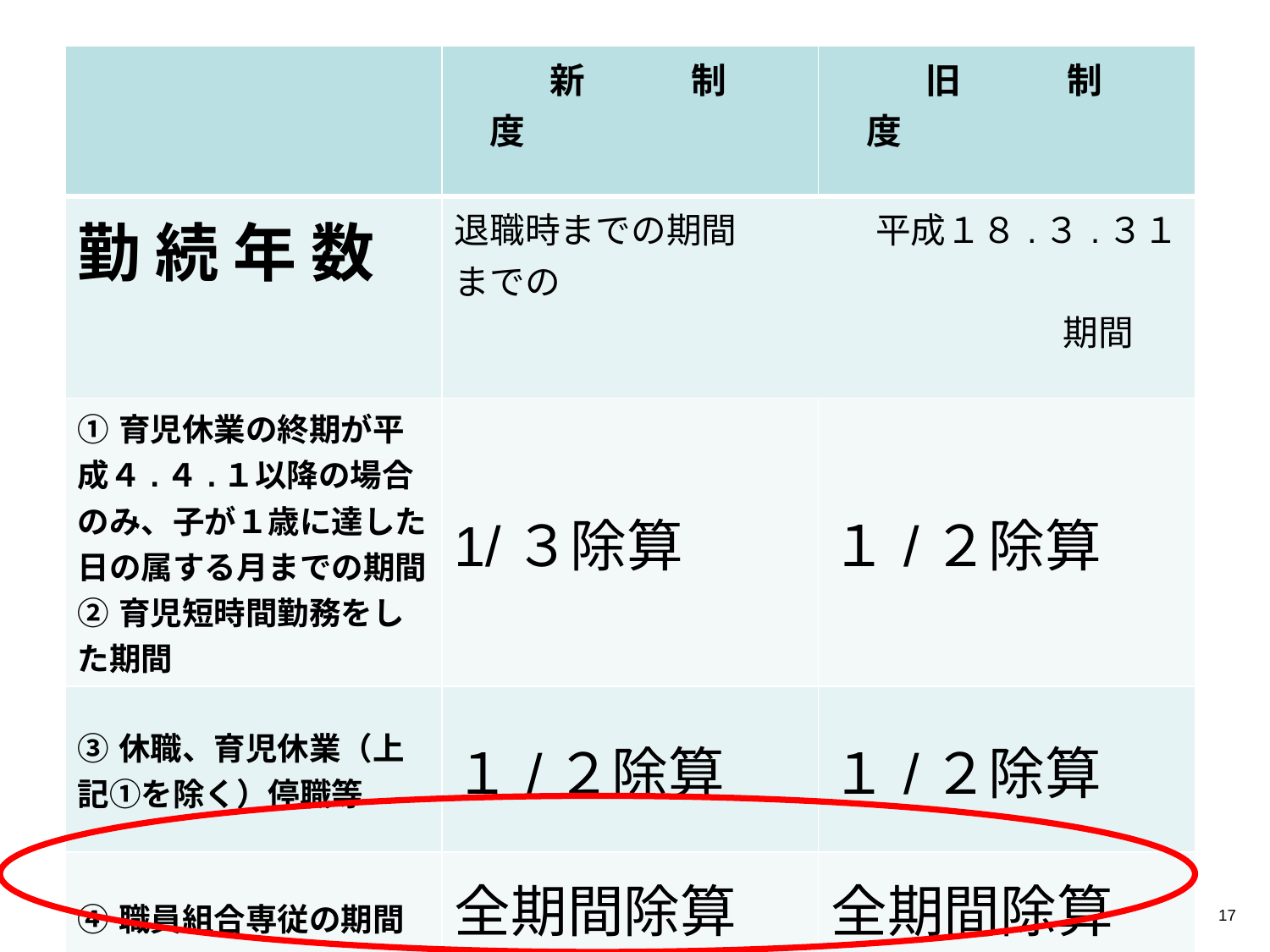

|  | 新　　　制　　　度 | 旧　　　制　　　度 |
| --- | --- | --- |
| 勤 続 年 数 | 退職時までの期間　　 　平成１８.３.３１までの　　　　　　　　　　 　　　　　　　　　　　　　　　　　 期間 |  |
| ①育児休業の終期が平成４.４.１以降の場合のみ、子が１歳に達した日の属する月までの期間 ②育児短時間勤務をした期間 | 1/３除算 | １/２除算 |
| ③休職、育児休業（上記①を除く）停職等 | １/２除算 | １/２除算 |
| ④職員組合専従の期間 | 全期間除算 | 全期間除算 |
| 除算の対象期間は、月の初日から月の末日までの全ての期間を含む月だけを基に計算 |  |  |

17